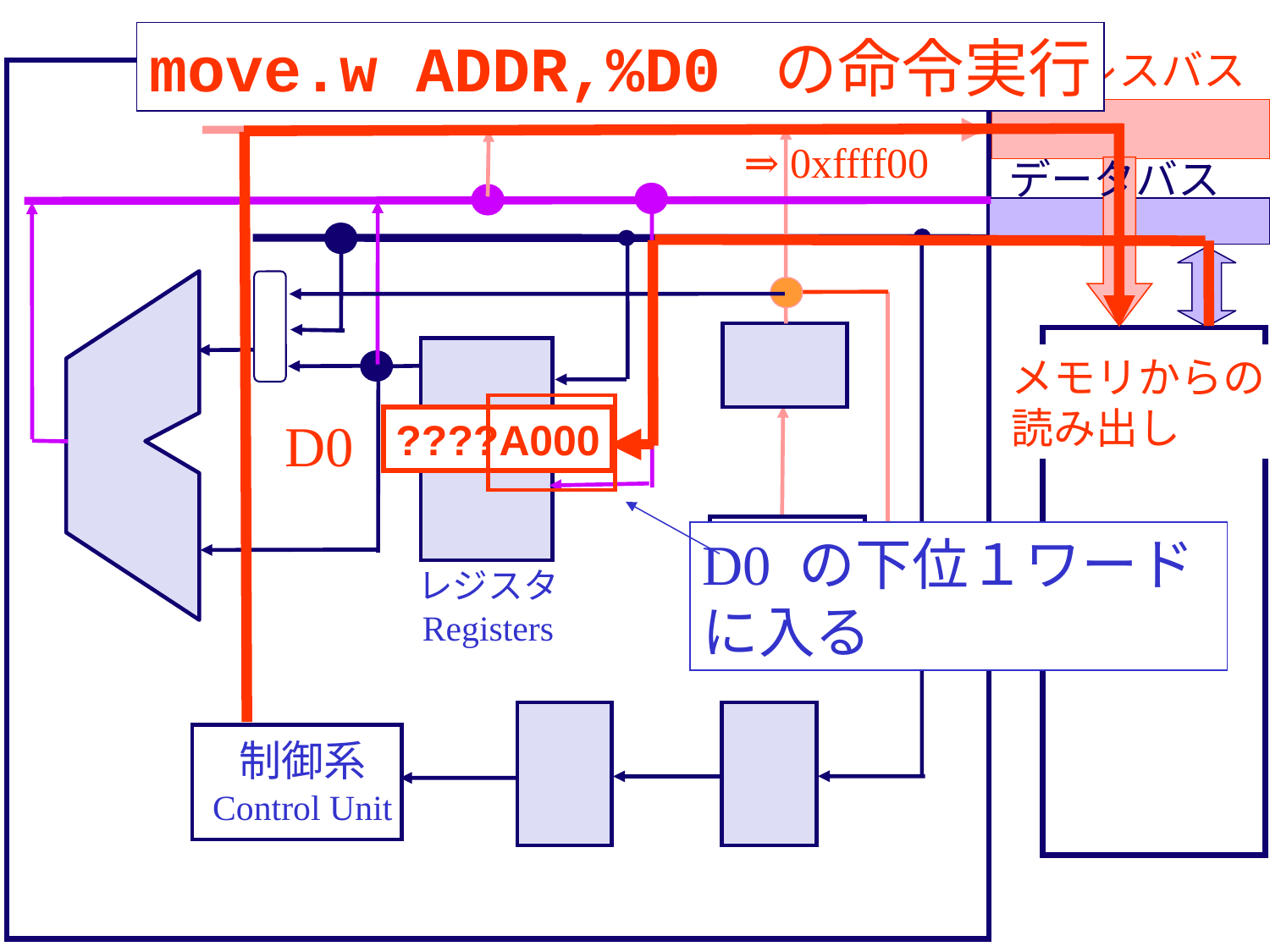

move.w ADDR,%D0 の命令実行
アドレスバス

⇒ 0xffff00

データバス

メモリからの
読み出し

D0

????A000

+命令長
D0 の下位１ワード
に入る
R/W

レジスタ
Registers

制御系
Control Unit